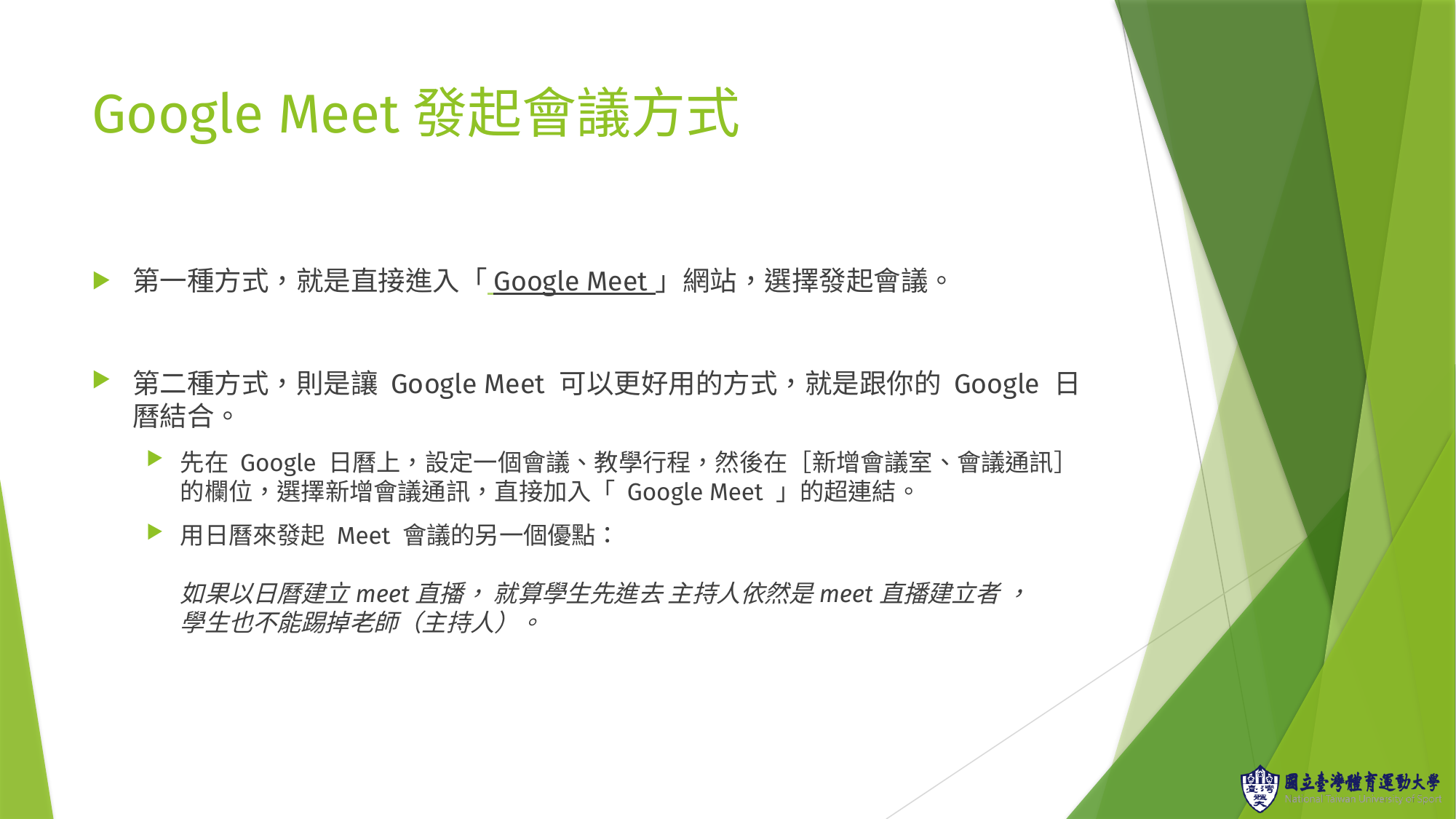

# Google Meet發起會議方式
第一種方式，就是直接進入「 Google Meet 」網站，選擇發起會議。

第二種方式，則是讓 Google Meet 可以更好用的方式，就是跟你的 Google 日曆結合。
先在 Google 日曆上，設定一個會議、教學行程，然後在［新增會議室、會議通訊］的欄位，選擇新增會議通訊，直接加入「 Google Meet 」的超連結。
用日曆來發起 Meet 會議的另一個優點：
如果以日曆建立meet直播， 就算學生先進去 主持人依然是meet直播建立者 ，
學生也不能踢掉老師（主持人）。